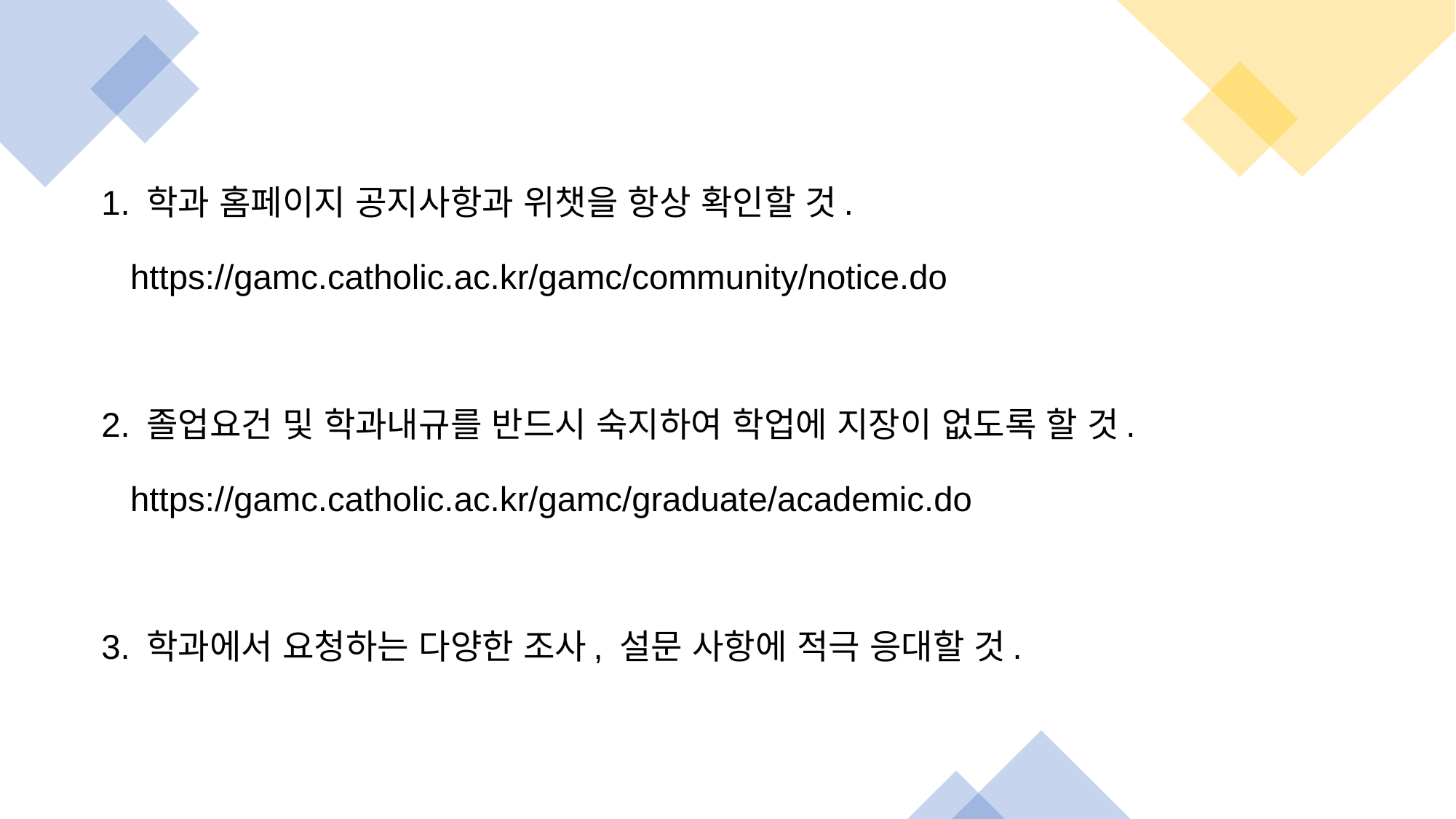

1. 학과 홈페이지 공지사항과 위챗을 항상 확인할 것.

   https://gamc.catholic.ac.kr/gamc/community/notice.do

2. 졸업요건 및 학과내규를 반드시 숙지하여 학업에 지장이 없도록 할 것.

   https://gamc.catholic.ac.kr/gamc/graduate/academic.do

3. 학과에서 요청하는 다양한 조사, 설문 사항에 적극 응대할 것.